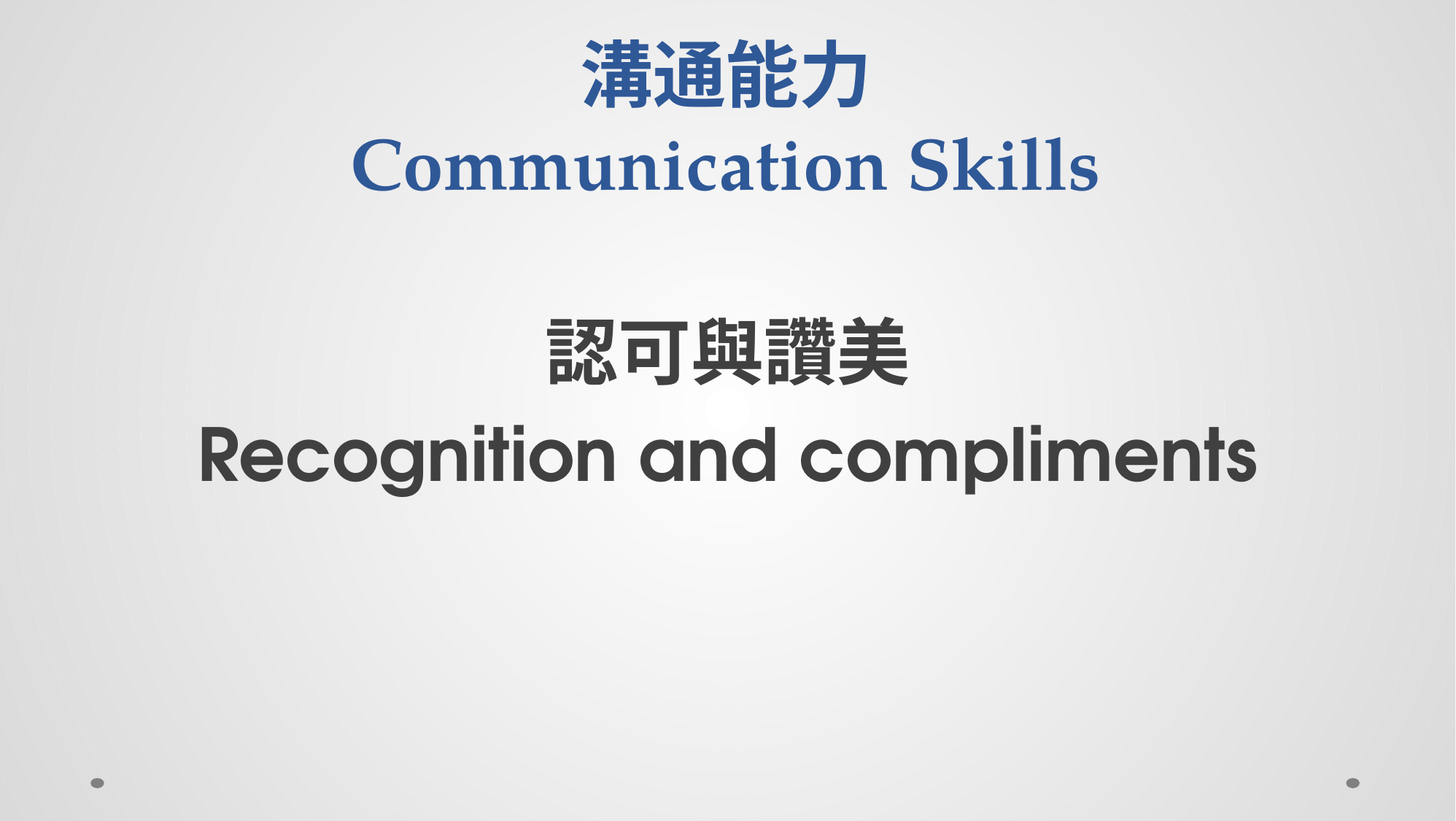

# 溝通能力 Communication Skills

認可與讚美
Recognition and compliments